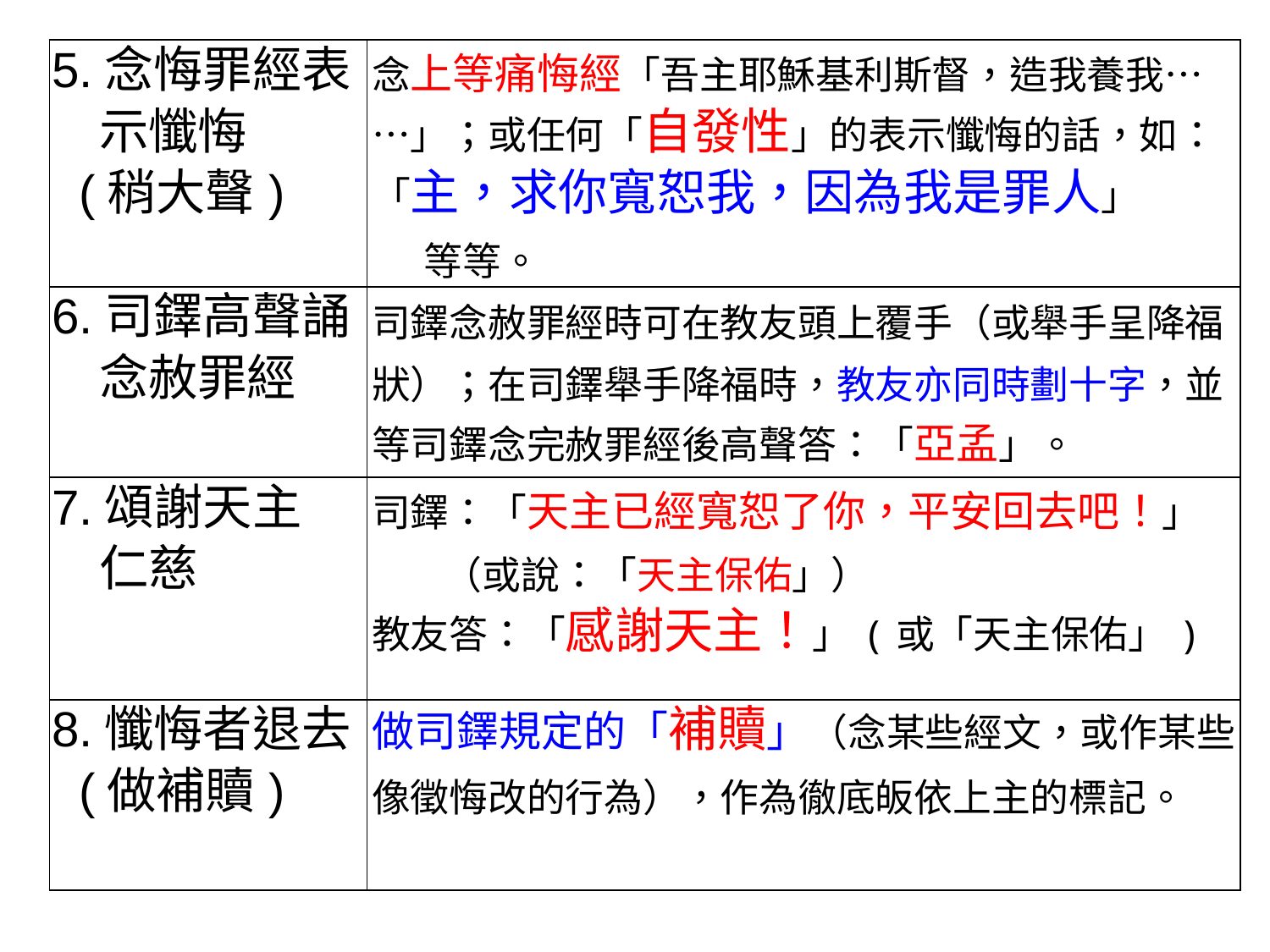

| 5.念悔罪經表 示懺悔 (稍大聲) | 念上等痛悔經「吾主耶穌基利斯督，造我養我……」；或任何「自發性」的表示懺悔的話，如：「主，求你寬恕我，因為我是罪人」 等等。 |
| --- | --- |
| 6.司鐸高聲誦 念赦罪經 | 司鐸念赦罪經時可在教友頭上覆手（或舉手呈降福狀）；在司鐸舉手降福時，教友亦同時劃十字，並等司鐸念完赦罪經後高聲答：「亞孟」。 |
| 7.頌謝天主 仁慈 | 司鐸：「天主已經寬恕了你，平安回去吧！」 （或說：「天主保佑」） 教友答：「感謝天主！」(或「天主保佑」) |
| 8.懺悔者退去 (做補贖) | 做司鐸規定的「補贖」（念某些經文，或作某些像徵悔改的行為），作為徹底皈依上主的標記。 |